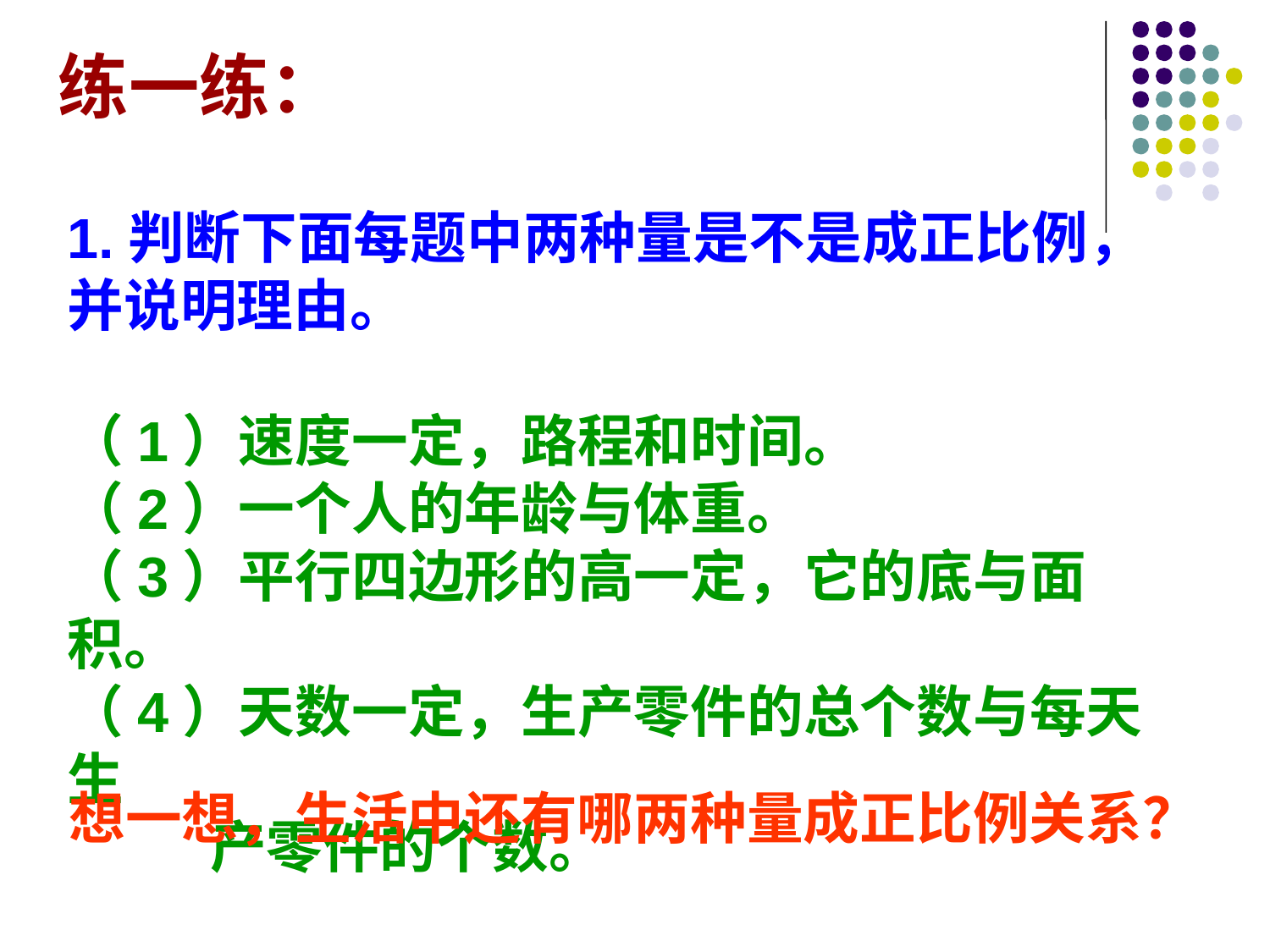

练一练：
1.判断下面每题中两种量是不是成正比例，并说明理由。

（1）速度一定，路程和时间。
（2）一个人的年龄与体重。
（3）平行四边形的高一定，它的底与面积。
（4）天数一定，生产零件的总个数与每天生
          产零件的个数。

想一想，生活中还有哪两种量成正比例关系？